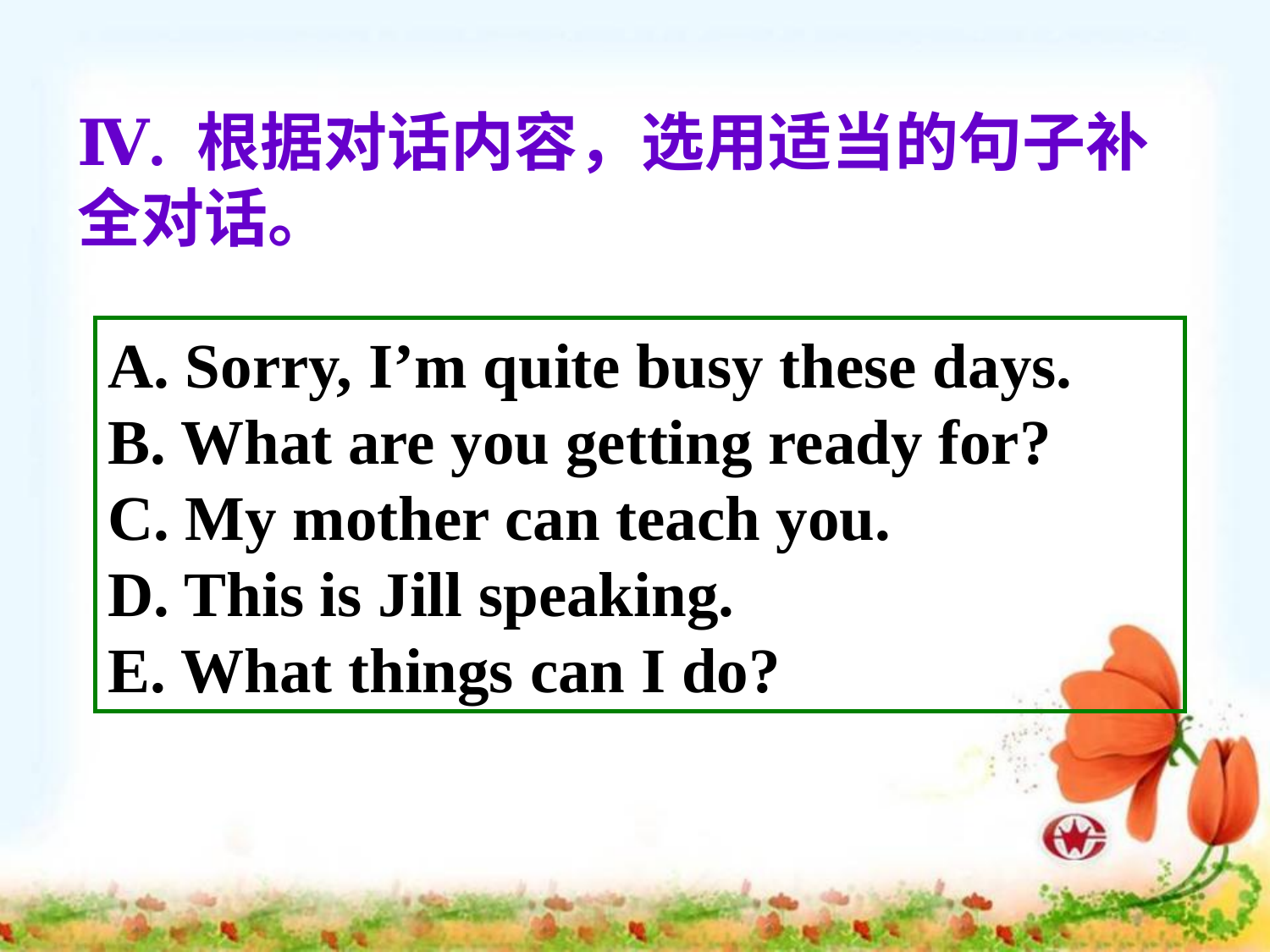

Ⅳ. 根据对话内容，选用适当的句子补全对话。
A. Sorry, I’m quite busy these days.
B. What are you getting ready for?
C. My mother can teach you.
D. This is Jill speaking.
E. What things can I do?